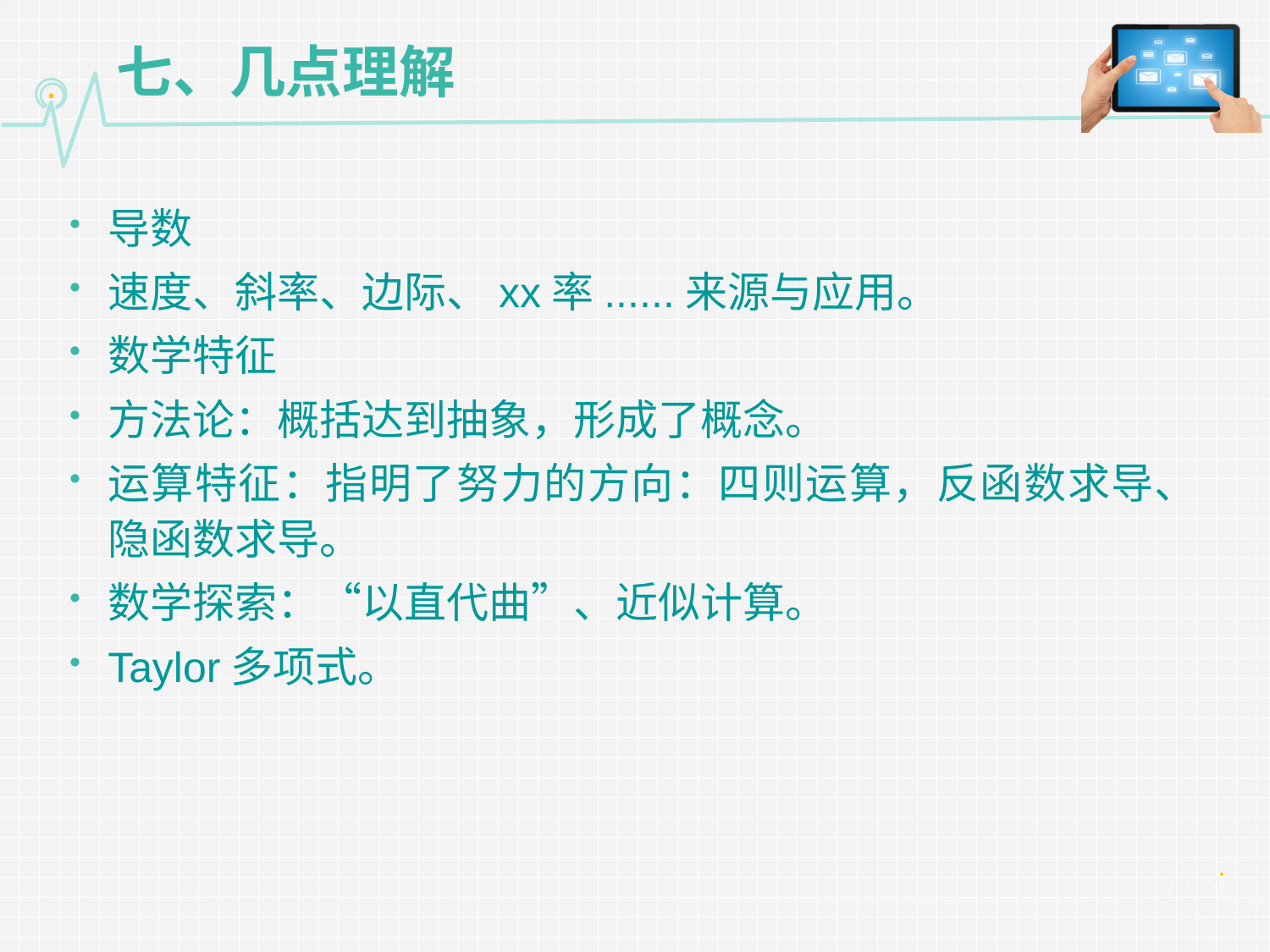

# 七、几点理解
导数
速度、斜率、边际、xx率......来源与应用。
数学特征
方法论：概括达到抽象，形成了概念。
运算特征：指明了努力的方向：四则运算，反函数求导、隐函数求导。
数学探索：“以直代曲”、近似计算。
Taylor多项式。